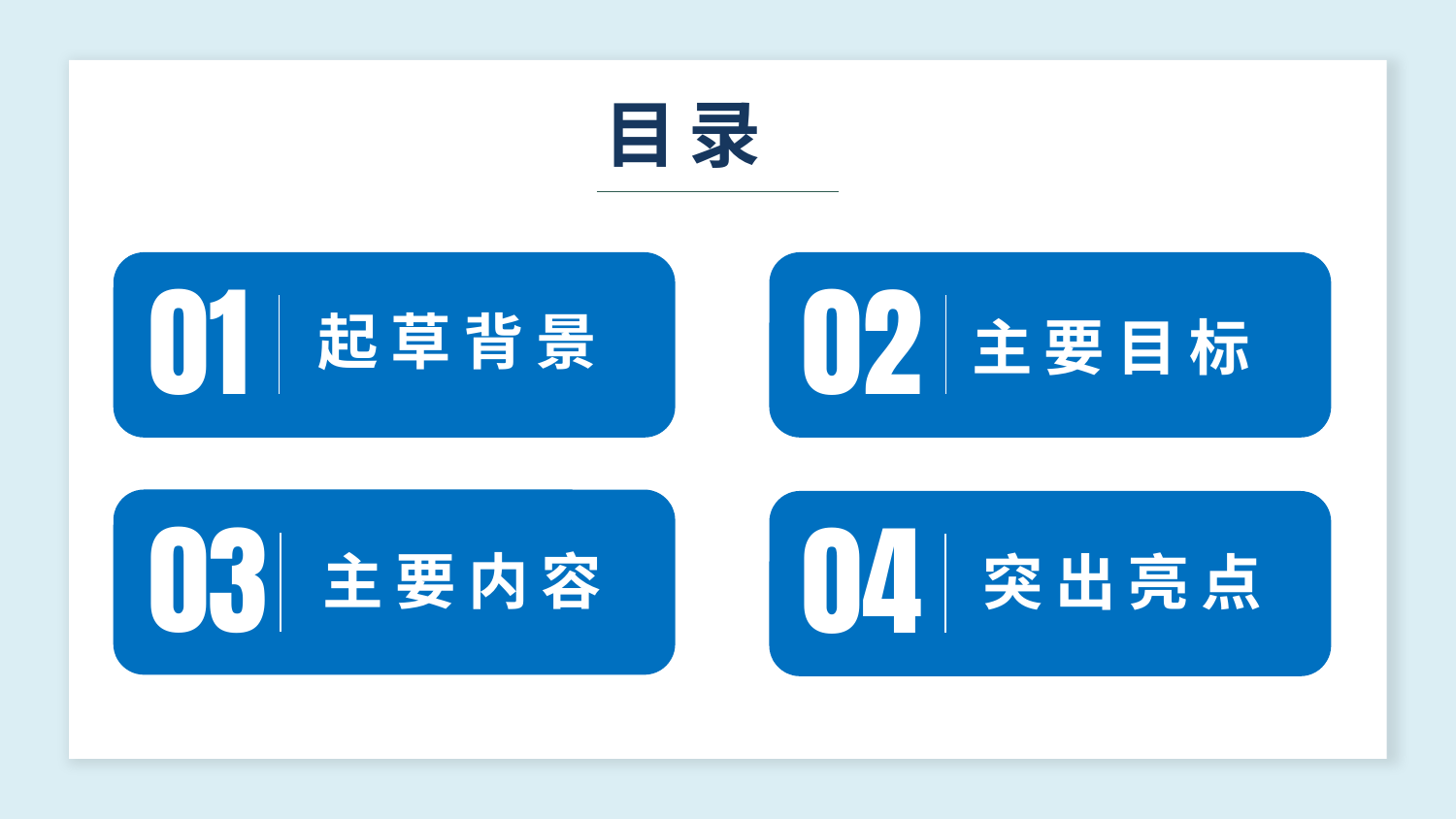

目录

01
起草背景

02
主要目标

03
主要内容

04
突出亮点